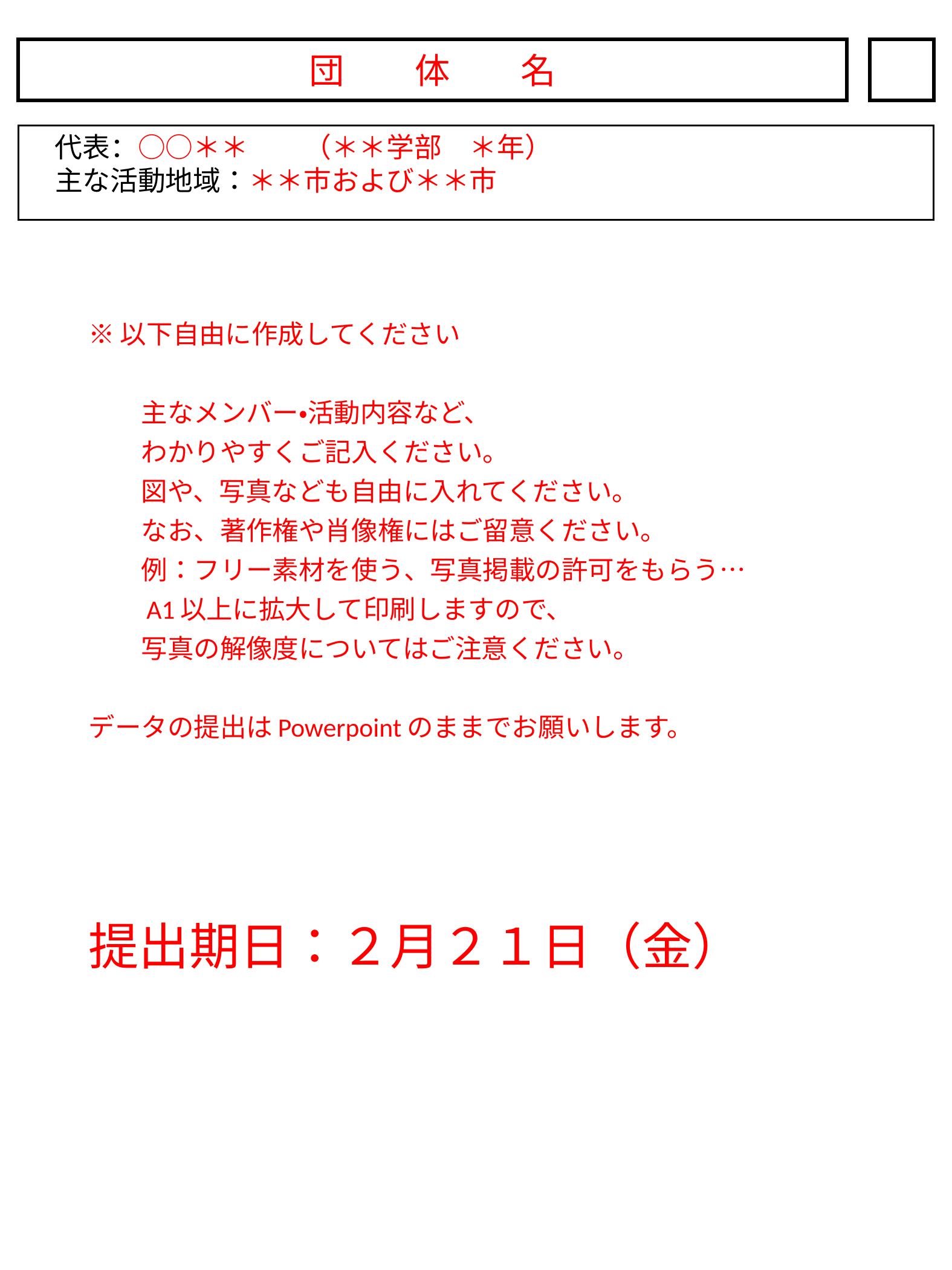

団　　体　　名

　代表：○○＊＊　　（＊＊学部　＊年）
　主な活動地域：＊＊市および＊＊市
※以下自由に作成してください

　　主なメンバー・活動内容など、
　　わかりやすくご記入ください。
　　図や、写真なども自由に入れてください。
　　なお、著作権や肖像権にはご留意ください。
　　例：フリー素材を使う、写真掲載の許可をもらう…
　　A1以上に拡大して印刷しますので、
　　写真の解像度についてはご注意ください。

データの提出はPowerpointのままでお願いします。
提出期日：２月２１日（金）